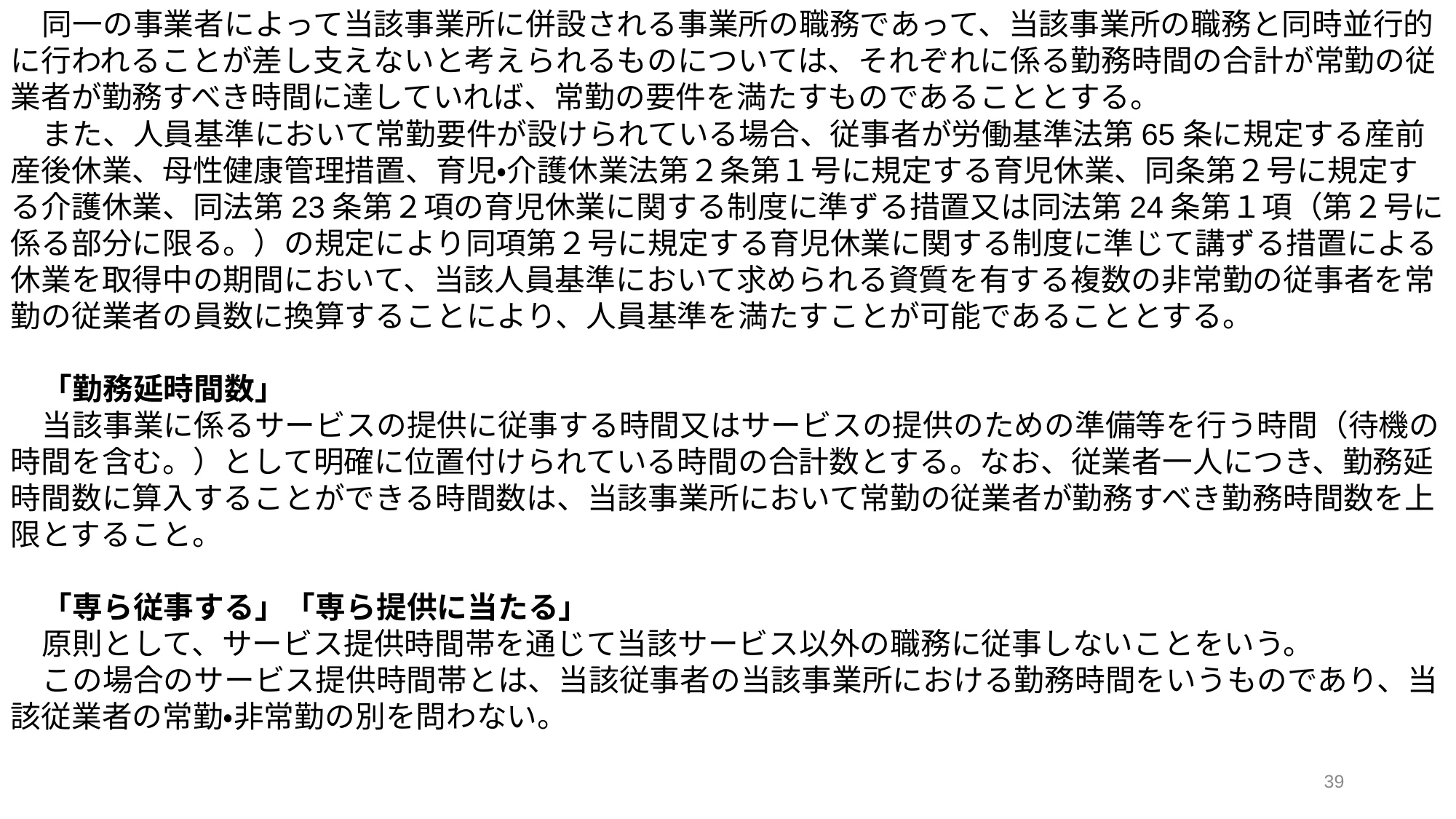

同一の事業者によって当該事業所に併設される事業所の職務であって、当該事業所の職務と同時並行的に行われることが差し支えないと考えられるものについては、それぞれに係る勤務時間の合計が常勤の従業者が勤務すべき時間に達していれば、常勤の要件を満たすものであることとする。
また、人員基準において常勤要件が設けられている場合、従事者が労働基準法第65条に規定する産前産後休業、母性健康管理措置、育児・介護休業法第２条第１号に規定する育児休業、同条第２号に規定する介護休業、同法第23条第２項の育児休業に関する制度に準ずる措置又は同法第24条第１項（第２号に係る部分に限る。）の規定により同項第２号に規定する育児休業に関する制度に準じて講ずる措置による休業を取得中の期間において、当該人員基準において求められる資質を有する複数の非常勤の従事者を常勤の従業者の員数に換算することにより、人員基準を満たすことが可能であることとする。

「勤務延時間数」
当該事業に係るサービスの提供に従事する時間又はサービスの提供のための準備等を行う時間（待機の時間を含む。）として明確に位置付けられている時間の合計数とする。なお、従業者一人につき、勤務延時間数に算入することができる時間数は、当該事業所において常勤の従業者が勤務すべき勤務時間数を上限とすること。

「専ら従事する」「専ら提供に当たる」
原則として、サービス提供時間帯を通じて当該サービス以外の職務に従事しないことをいう。
この場合のサービス提供時間帯とは、当該従事者の当該事業所における勤務時間をいうものであり、当該従業者の常勤・非常勤の別を問わない。
39